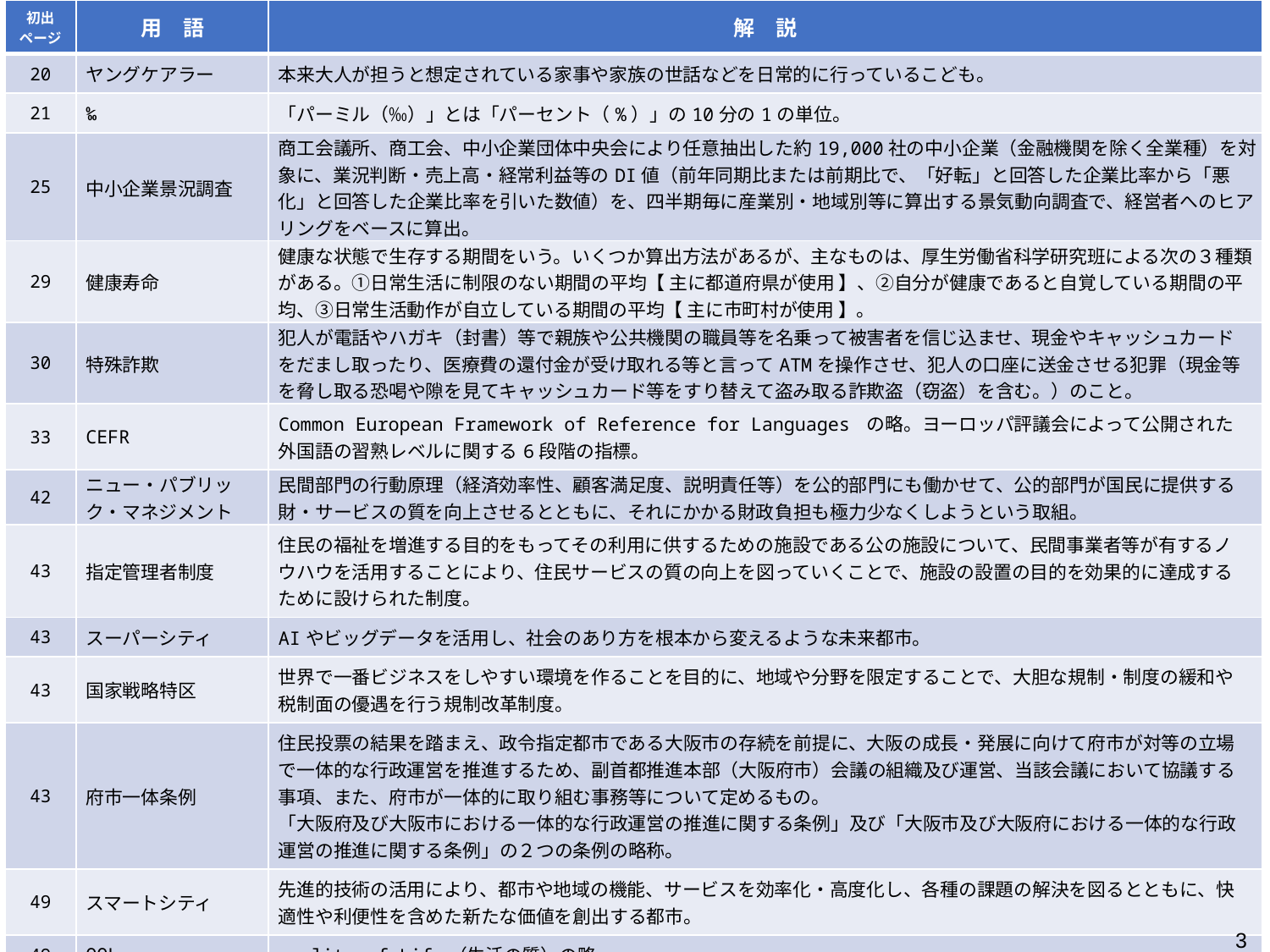

| 初出 ページ | 用　語 | 解　説 |
| --- | --- | --- |
| 20 | ヤングケアラー | 本来大人が担うと想定されている家事や家族の世話などを日常的に行っているこども。 |
| 21 | ‰ | 「パーミル（‰）」とは「パーセント（%）」の10分の1の単位。 |
| 25 | 中小企業景況調査 | 商工会議所、商工会、中小企業団体中央会により任意抽出した約19,000社の中小企業（金融機関を除く全業種）を対象に、業況判断・売上高・経常利益等のDI値（前年同期比または前期比で、「好転」と回答した企業比率から「悪化」と回答した企業比率を引いた数値）を、四半期毎に産業別・地域別等に算出する景気動向調査で、経営者へのヒアリングをベースに算出。 |
| 29 | 健康寿命 | 健康な状態で生存する期間をいう。いくつか算出方法があるが、主なものは、厚生労働省科学研究班による次の３種類がある。①日常生活に制限のない期間の平均【 主に都道府県が使用 】、②自分が健康であると自覚している期間の平均、③日常生活動作が自立している期間の平均【 主に市町村が使用 】。 |
| 30 | 特殊詐欺 | 犯人が電話やハガキ（封書）等で親族や公共機関の職員等を名乗って被害者を信じ込ませ、現金やキャッシュカードをだまし取ったり、医療費の還付金が受け取れる等と言ってATMを操作させ、犯人の口座に送金させる犯罪（現金等を脅し取る恐喝や隙を見てキャッシュカード等をすり替えて盗み取る詐欺盗（窃盗）を含む。）のこと。 |
| 33 | CEFR | Common European Framework of Reference for Languages の略。ヨーロッパ評議会によって公開された外国語の習熟レベルに関する6段階の指標。 |
| 42 | ニュー・パブリック・マネジメント | 民間部門の行動原理（経済効率性、顧客満足度、説明責任等）を公的部門にも働かせて、公的部門が国民に提供する財・サービスの質を向上させるとともに、それにかかる財政負担も極力少なくしようという取組。 |
| 43 | 指定管理者制度 | 住民の福祉を増進する目的をもってその利用に供するための施設である公の施設について、民間事業者等が有するノウハウを活用することにより、住民サービスの質の向上を図っていくことで、施設の設置の目的を効果的に達成するために設けられた制度。 |
| 43 | スーパーシティ | AIやビッグデータを活用し、社会のあり方を根本から変えるような未来都市。 |
| 43 | 国家戦略特区 | 世界で一番ビジネスをしやすい環境を作ることを目的に、地域や分野を限定することで、大胆な規制・制度の緩和や税制面の優遇を行う規制改革制度。 |
| 43 | 府市一体条例 | 住民投票の結果を踏まえ、政令指定都市である大阪市の存続を前提に、大阪の成長・発展に向けて府市が対等の立場で一体的な行政運営を推進するため、副首都推進本部（大阪府市）会議の組織及び運営、当該会議において協議する事項、また、府市が一体的に取り組む事務等について定めるもの。 「大阪府及び大阪市における一体的な行政運営の推進に関する条例」及び「大阪市及び大阪府における一体的な行政運営の推進に関する条例」の２つの条例の略称。 |
| 49 | スマートシティ | 先進的技術の活用により、都市や地域の機能、サービスを効率化・高度化し、各種の課題の解決を図るとともに、快適性や利便性を含めた新たな価値を創出する都市。 |
| 49 | QOL | quality of Life（生活の質）の略。 |
3